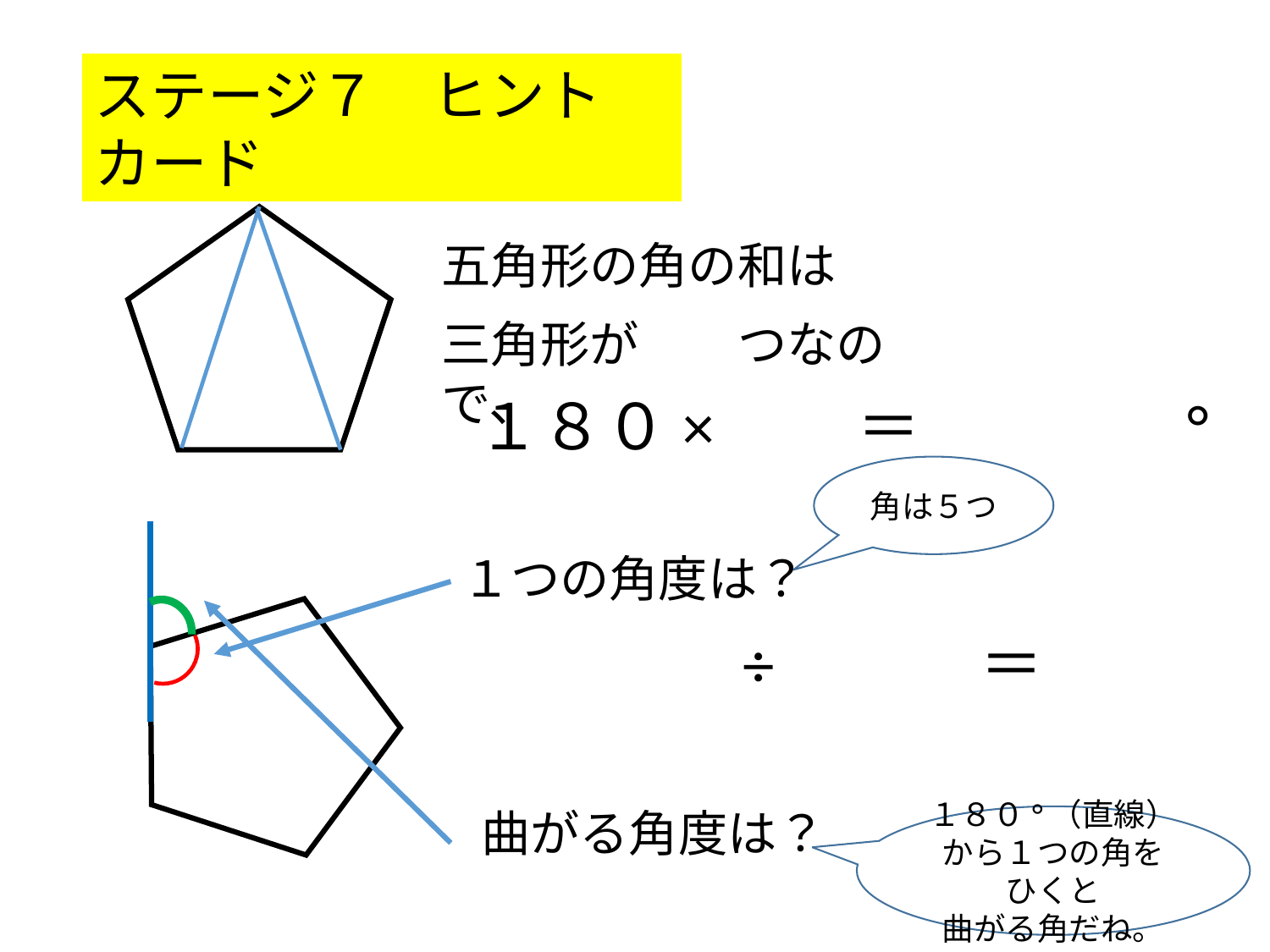

ステージ７　ヒントカード

五角形の角の和は
三角形が　　つなので、
１８０×　　＝
　　　°
角は５つ
１つの角度は？

　　÷　　　＝
曲がる角度は？
１８０°（直線）から１つの角をひくと
曲がる角だね。